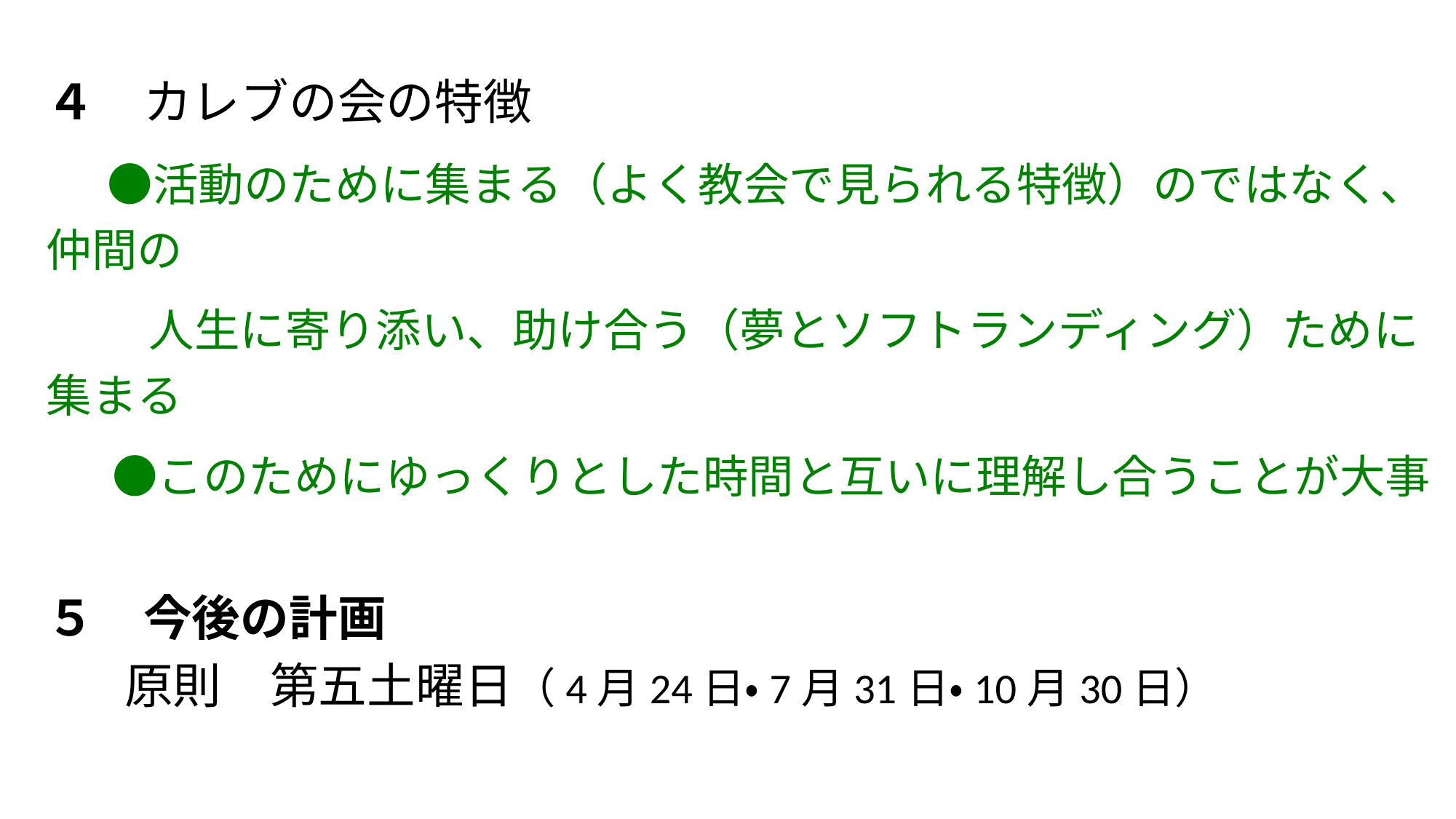

４　カレブの会の特徴
　  ●活動のために集まる（よく教会で見られる特徴）のではなく、仲間の
         人生に寄り添い、助け合う（夢とソフトランディング）ために集まる
　  ●このためにゆっくりとした時間と互いに理解し合うことが大事

５　今後の計画
      原則　第五土曜日（4月24日・7月31日・10月30日）